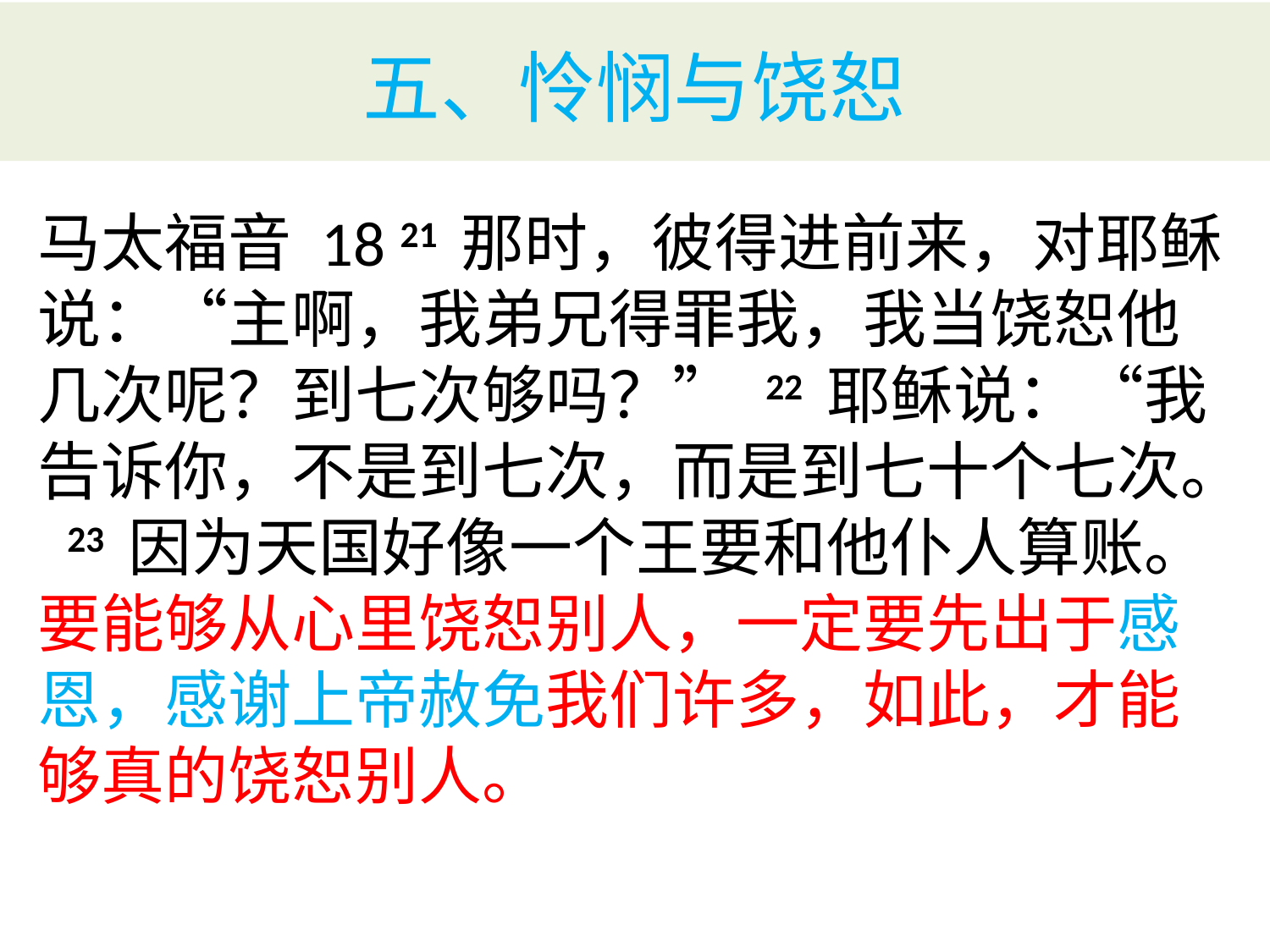

# 五、怜悯与饶恕
马太福音 18 21 那时，彼得进前来，对耶稣说：“主啊，我弟兄得罪我，我当饶恕他几次呢？到七次够吗？” 22 耶稣说：“我告诉你，不是到七次，而是到七十个七次。 23 因为天国好像一个王要和他仆人算账。
要能够从心里饶恕别人，一定要先出于感恩，感谢上帝赦免我们许多，如此，才能够真的饶恕别人。